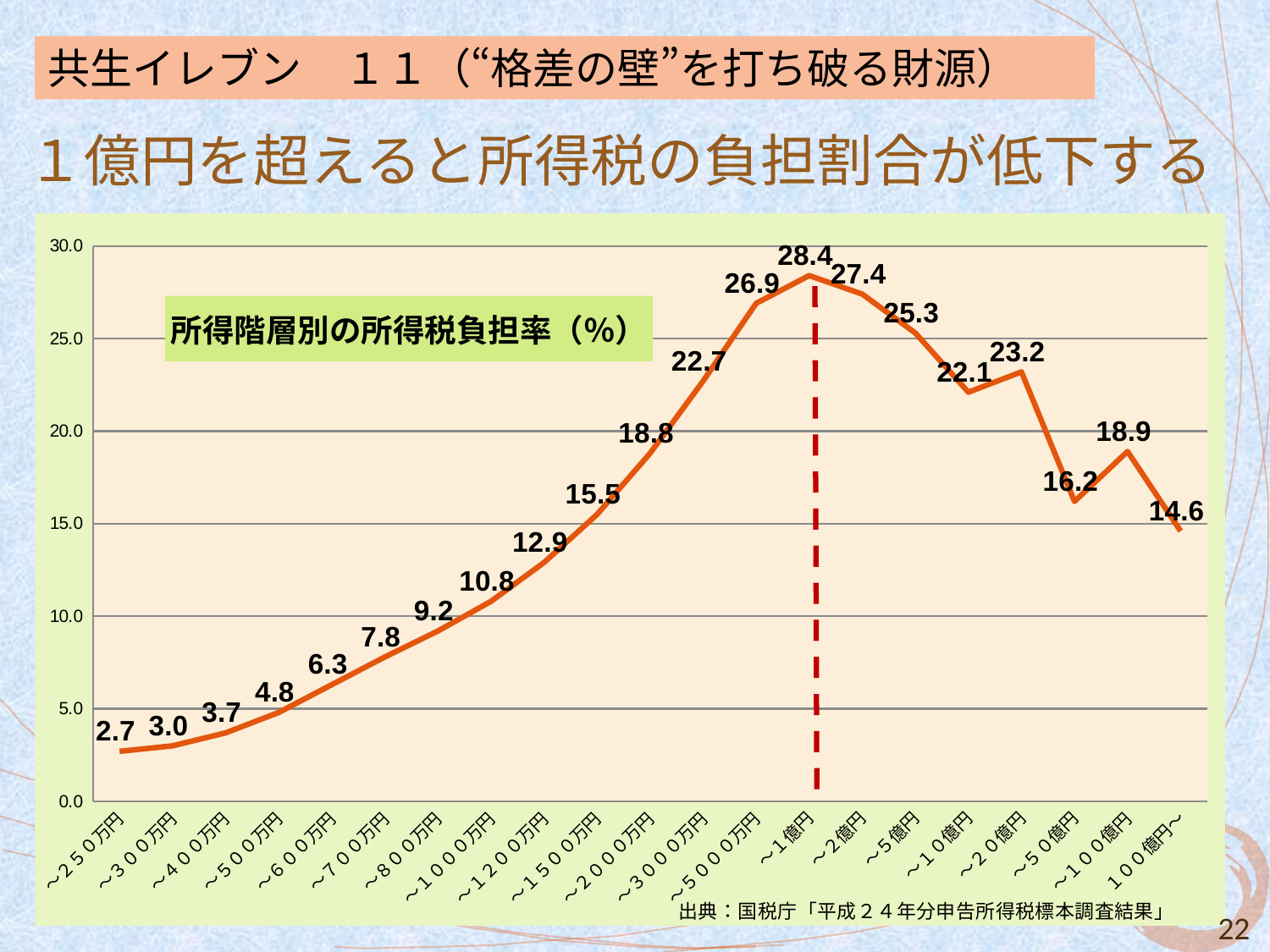

共生イレブン　１１（“格差の壁”を打ち破る財源）
# １億円を超えると所得税の負担割合が低下する

### Chart: 所得階層別の所得税負担率（％）

| Category |  |
|---|---|
| ～２５０万円 | 2.7 |
| ～３００万円 | 3.0 |
| ～４００万円 | 3.7 |
| ～５００万円 | 4.8 |
| ～６００万円 | 6.3 |
| ～７００万円 | 7.8 |
| ～８００万円 | 9.2 |
| ～１０００万円 | 10.8 |
| ～１２００万円 | 12.9 |
| ～１５００万円 | 15.5 |
| ～２０００万円 | 18.8 |
| ～３０００万円 | 22.7 |
| ～５０００万円 | 26.9 |
| ～１億円 | 28.4 |
| ～２億円 | 27.4 |
| ～５億円 | 25.3 |
| ～１０億円 | 22.1 |
| ～２０億円 | 23.2 |
| ～５０億円 | 16.2 |
| ～１００億円 | 18.9 |
| １００億円～ | 14.6 |
22